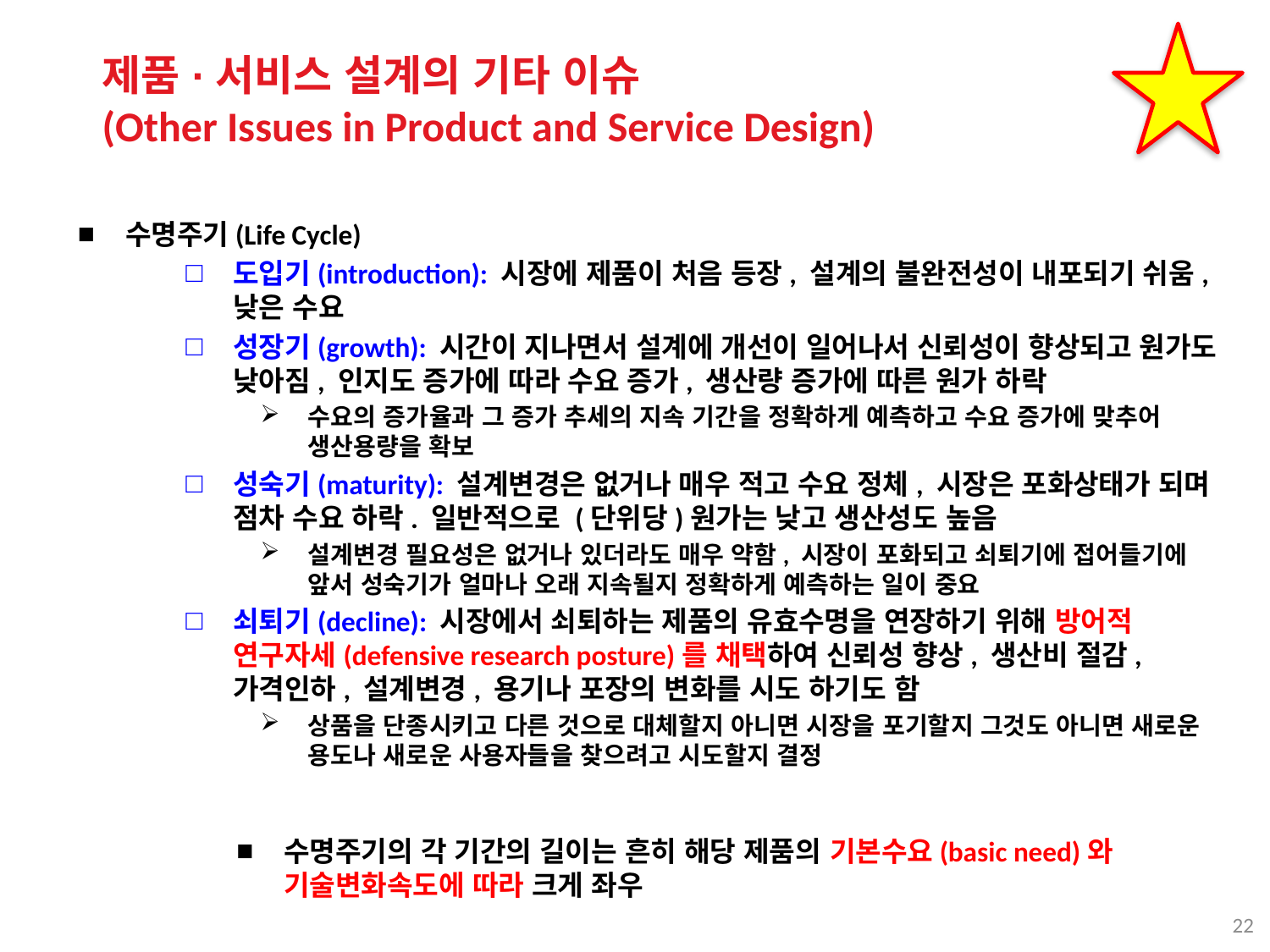

제품 ∙ 서비스 설계의 기타 이슈
(Other Issues in Product and Service Design)
수명주기(Life Cycle)
도입기(introduction): 시장에 제품이 처음 등장, 설계의 불완전성이 내포되기 쉬움, 낮은 수요
성장기(growth): 시간이 지나면서 설계에 개선이 일어나서 신뢰성이 향상되고 원가도 낮아짐, 인지도 증가에 따라 수요 증가, 생산량 증가에 따른 원가 하락
수요의 증가율과 그 증가 추세의 지속 기간을 정확하게 예측하고 수요 증가에 맞추어 생산용량을 확보
성숙기(maturity): 설계변경은 없거나 매우 적고 수요 정체, 시장은 포화상태가 되며 점차 수요 하락. 일반적으로 (단위당)원가는 낮고 생산성도 높음
설계변경 필요성은 없거나 있더라도 매우 약함, 시장이 포화되고 쇠퇴기에 접어들기에 앞서 성숙기가 얼마나 오래 지속될지 정확하게 예측하는 일이 중요
쇠퇴기(decline): 시장에서 쇠퇴하는 제품의 유효수명을 연장하기 위해 방어적 연구자세(defensive research posture)를 채택하여 신뢰성 향상, 생산비 절감, 가격인하, 설계변경, 용기나 포장의 변화를 시도 하기도 함
상품을 단종시키고 다른 것으로 대체할지 아니면 시장을 포기할지 그것도 아니면 새로운 용도나 새로운 사용자들을 찾으려고 시도할지 결정

수명주기의 각 기간의 길이는 흔히 해당 제품의 기본수요(basic need)와 기술변화속도에 따라 크게 좌우

22